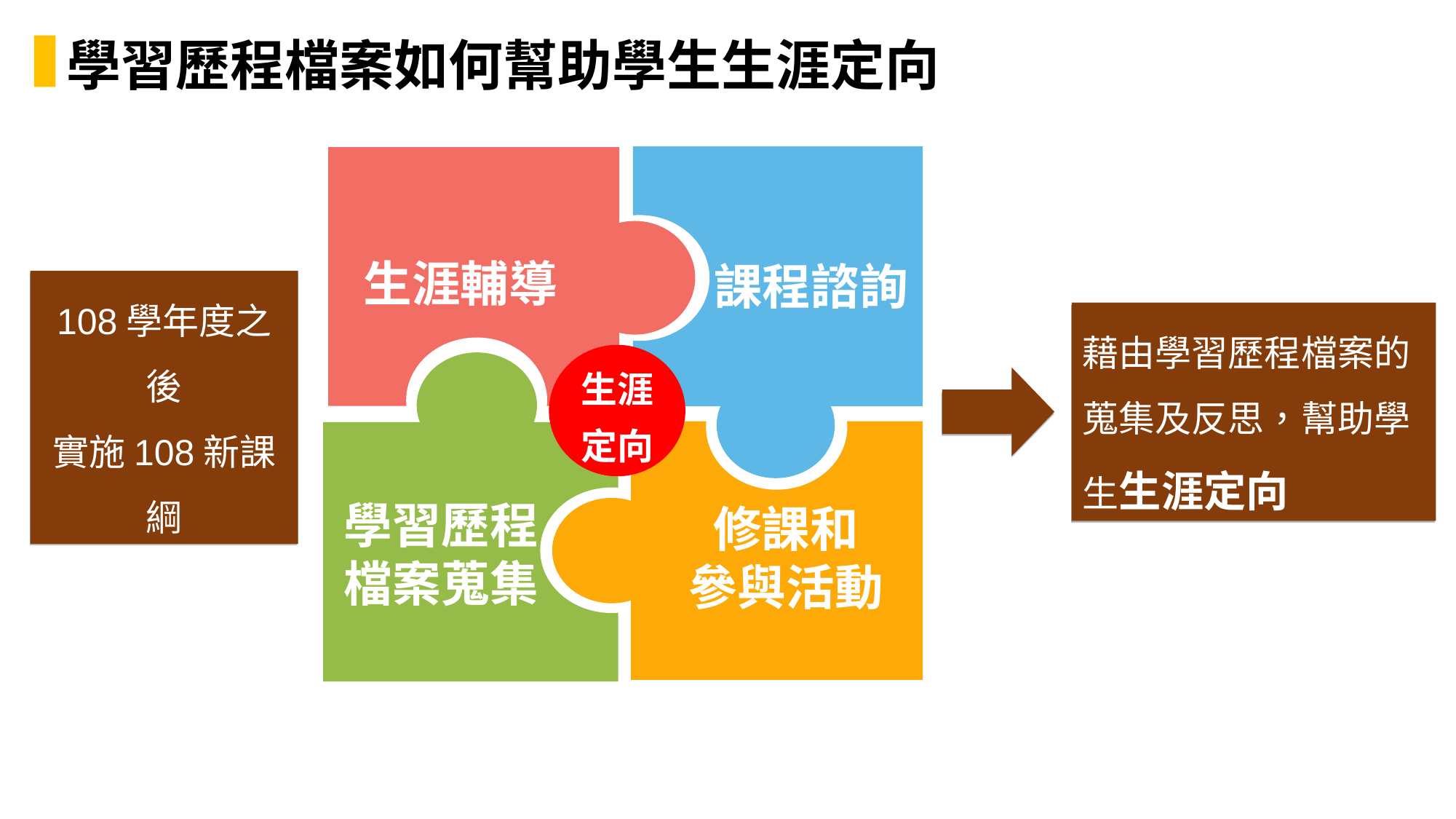

學習歷程檔案如何幫助學生生涯定向

生涯輔導
課程諮詢
藉由學習歷程檔案的蒐集及反思，幫助學生生涯定向
108學年度之後
實施108新課綱
生涯定向

學習歷程檔案蒐集
修課和
參與活動